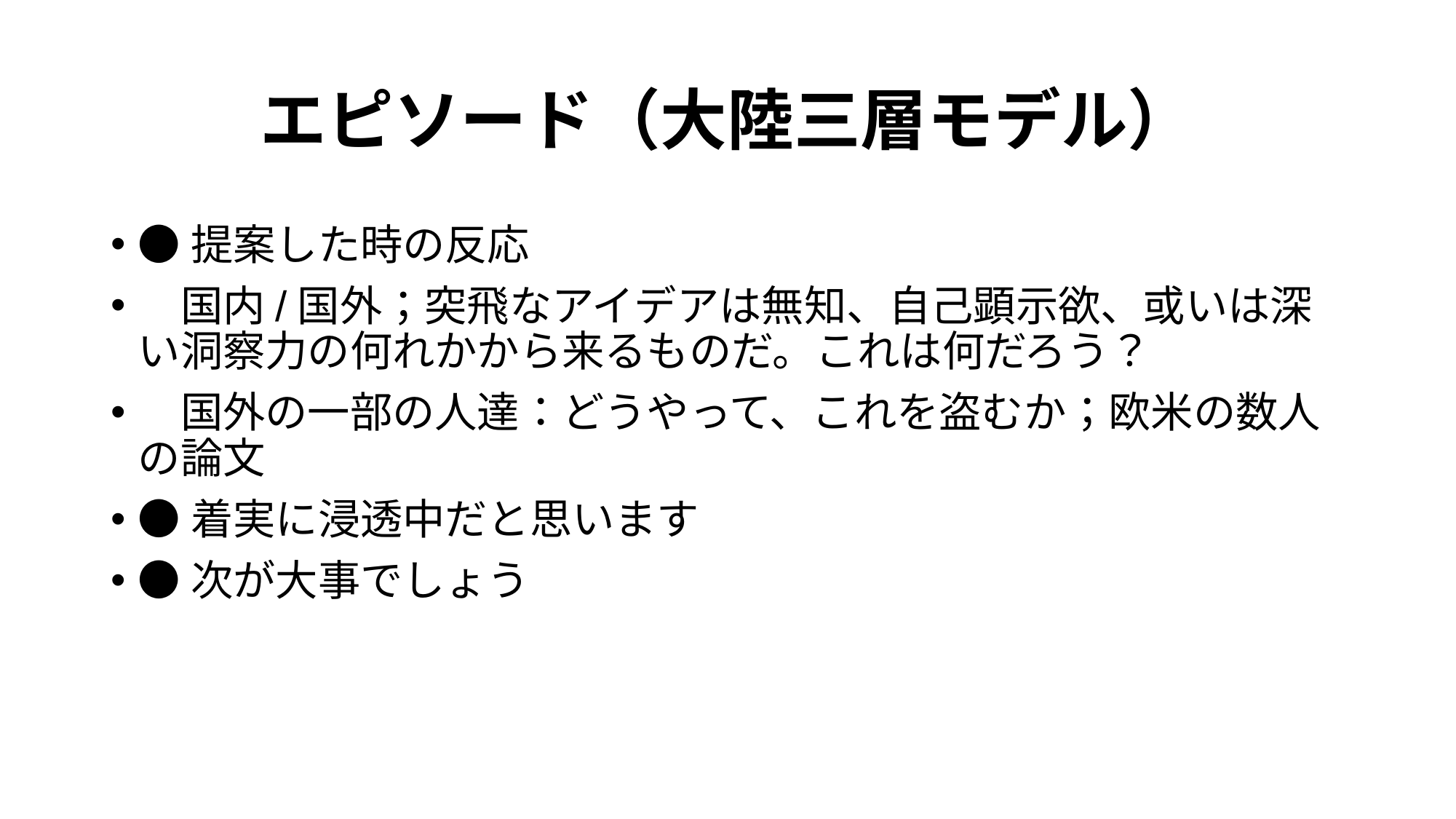

# エピソード（大陸三層モデル）
●提案した時の反応
　国内/国外；突飛なアイデアは無知、自己顕示欲、或いは深い洞察力の何れかから来るものだ。これは何だろう？
　国外の一部の人達：どうやって、これを盗むか；欧米の数人の論文
●着実に浸透中だと思います
●次が大事でしょう